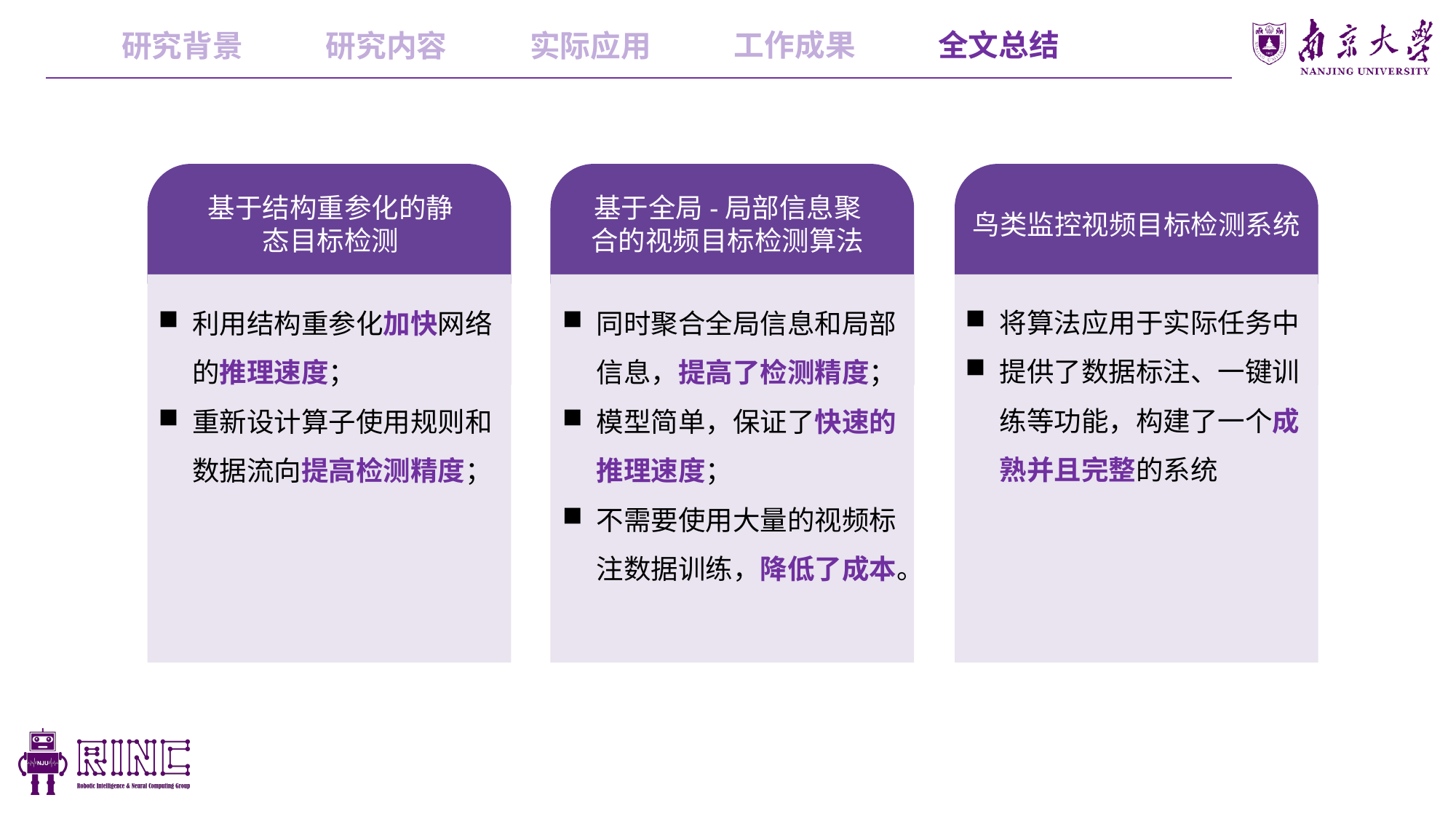

工作成果
全文总结
研究内容
实际应用
研究背景

基于结构重参化的静态目标检测

基于全局-局部信息聚合的视频目标检测算法
鸟类监控视频目标检测系统

将算法应用于实际任务中
提供了数据标注、一键训练等功能，构建了一个成熟并且完整的系统
利用结构重参化加快网络的推理速度；
重新设计算子使用规则和数据流向提高检测精度；
同时聚合全局信息和局部信息，提高了检测精度；
模型简单，保证了快速的推理速度；
不需要使用大量的视频标注数据训练，降低了成本。